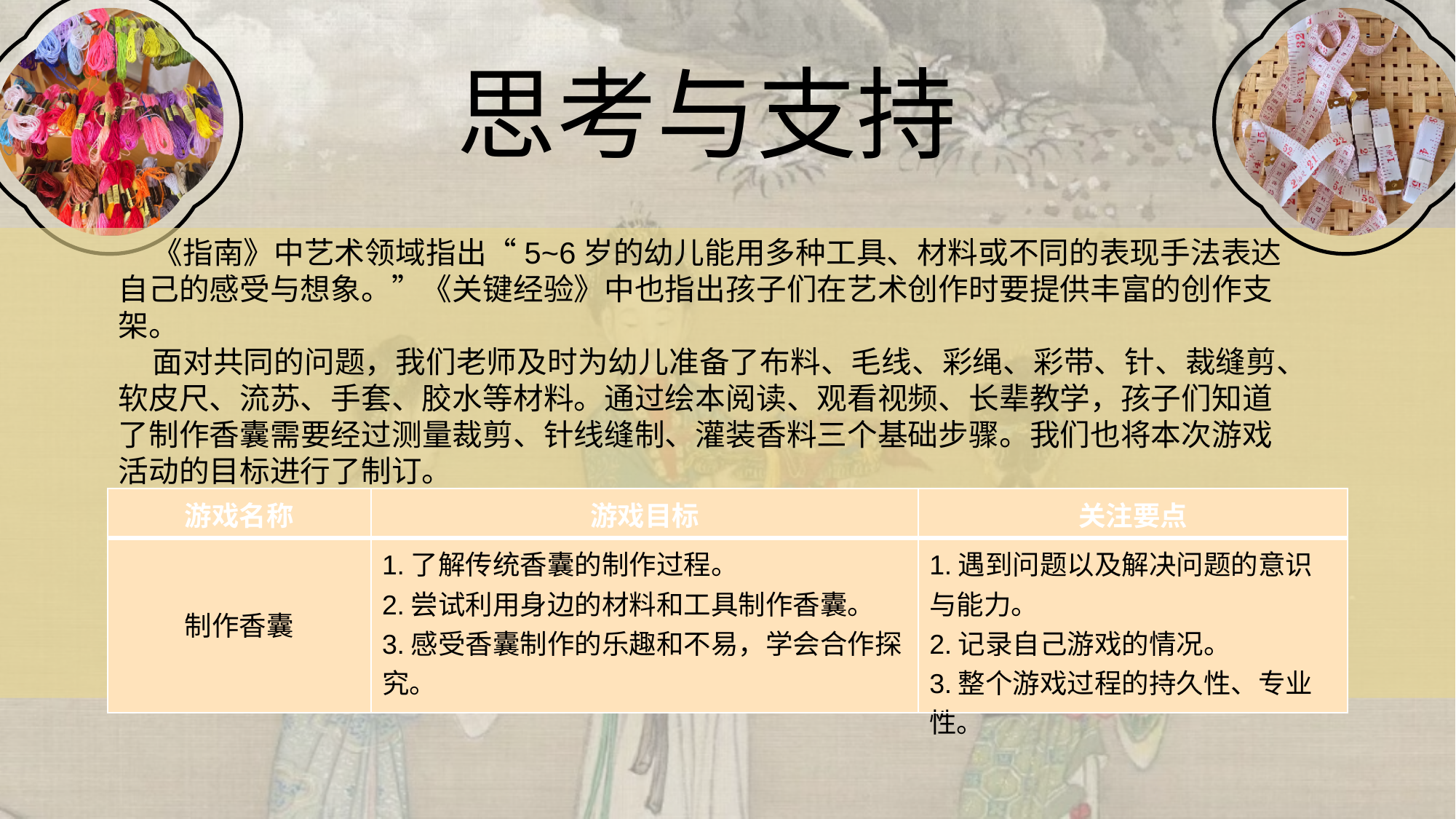

思考与支持

    《指南》中艺术领域指出“5~6岁的幼儿能用多种工具、材料或不同的表现手法表达自己的感受与想象。”《关键经验》中也指出孩子们在艺术创作时要提供丰富的创作支架。
    面对共同的问题，我们老师及时为幼儿准备了布料、毛线、彩绳、彩带、针、裁缝剪、软皮尺、流苏、手套、胶水等材料。通过绘本阅读、观看视频、长辈教学，孩子们知道了制作香囊需要经过测量裁剪、针线缝制、灌装香料三个基础步骤。我们也将本次游戏活动的目标进行了制订。
| 游戏名称 | 游戏目标 | 关注要点 |
| --- | --- | --- |
| 制作香囊 | 1.了解传统香囊的制作过程。 2.尝试利用身边的材料和工具制作香囊。 3.感受香囊制作的乐趣和不易，学会合作探究。 | 1.遇到问题以及解决问题的意识与能力。 2.记录自己游戏的情况。 3.整个游戏过程的持久性、专业性。 |